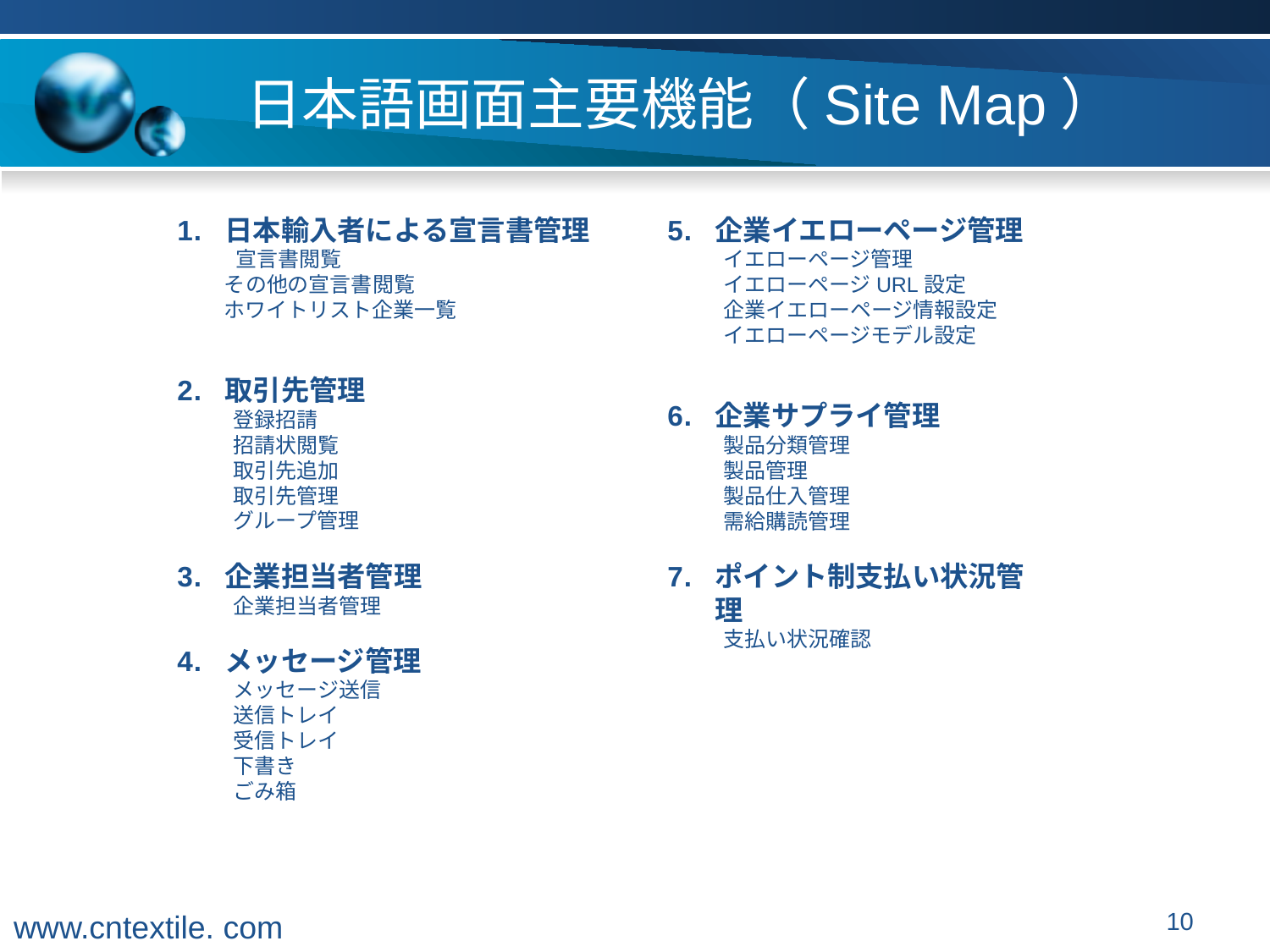

# 日本語画面主要機能（Site Map）
日本輸入者による宣言書管理
       　宣言書閲覧
         その他の宣言書閲覧
         ホワイトリスト企業一覧

取引先管理
           登録招請
           招請状閲覧
           取引先追加
           取引先管理
           グループ管理

企業担当者管理
           企業担当者管理

メッセージ管理
           メッセージ送信
           送信トレイ
           受信トレイ
           下書き
           ごみ箱
企業イエローページ管理
           イエローページ管理
           イエローページURL設定
           企業イエローページ情報設定
           イエローページモデル設定

企業サプライ管理
           製品分類管理
           製品管理
           製品仕入管理
           需給購読管理

ポイント制支払い状況管理
           支払い状況確認

10
www.cntextile. com